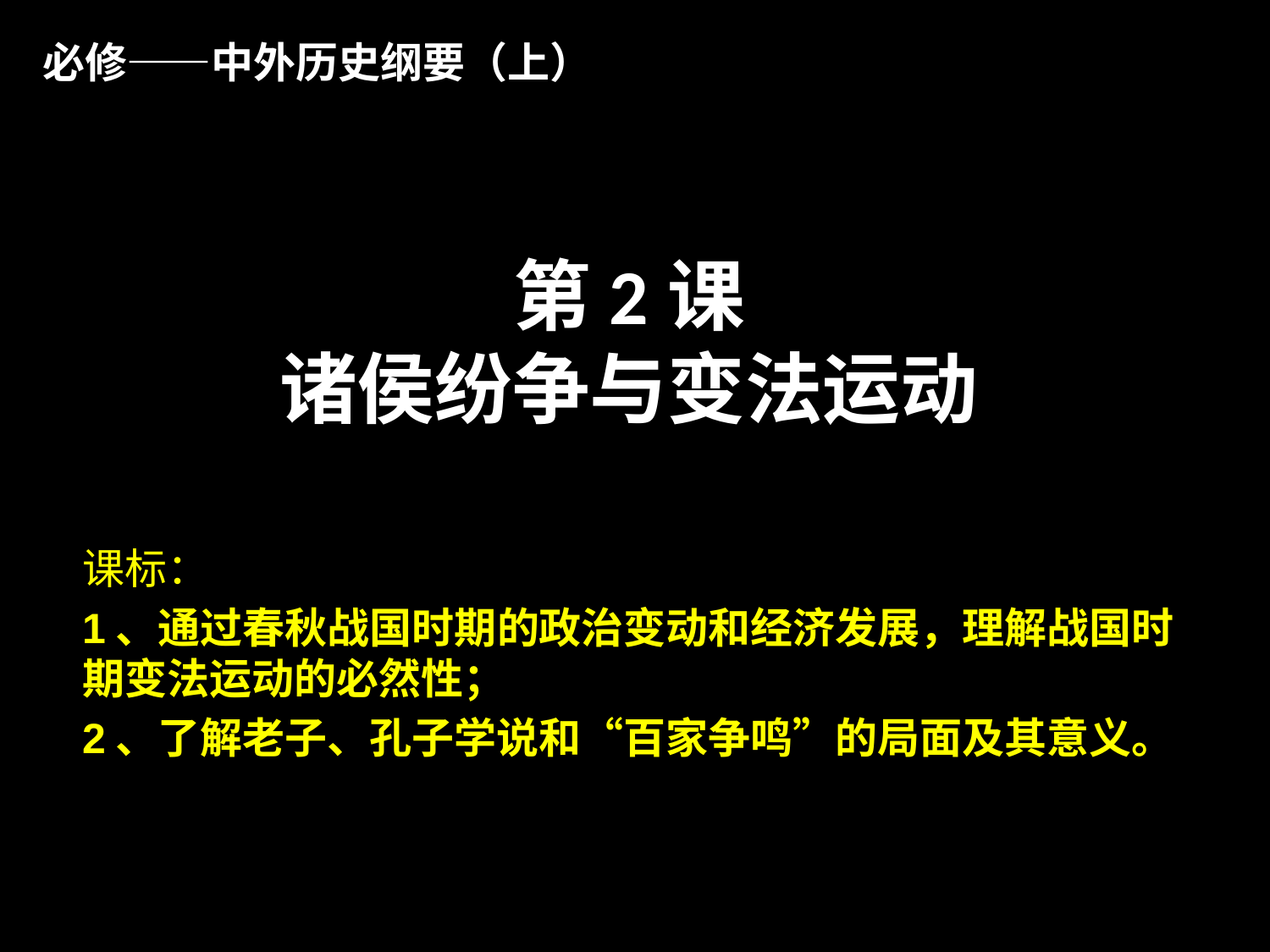

必修——中外历史纲要（上）
# 第2课 诸侯纷争与变法运动
课标：
1、通过春秋战国时期的政治变动和经济发展，理解战国时期变法运动的必然性；
2、了解老子、孔子学说和“百家争鸣”的局面及其意义。